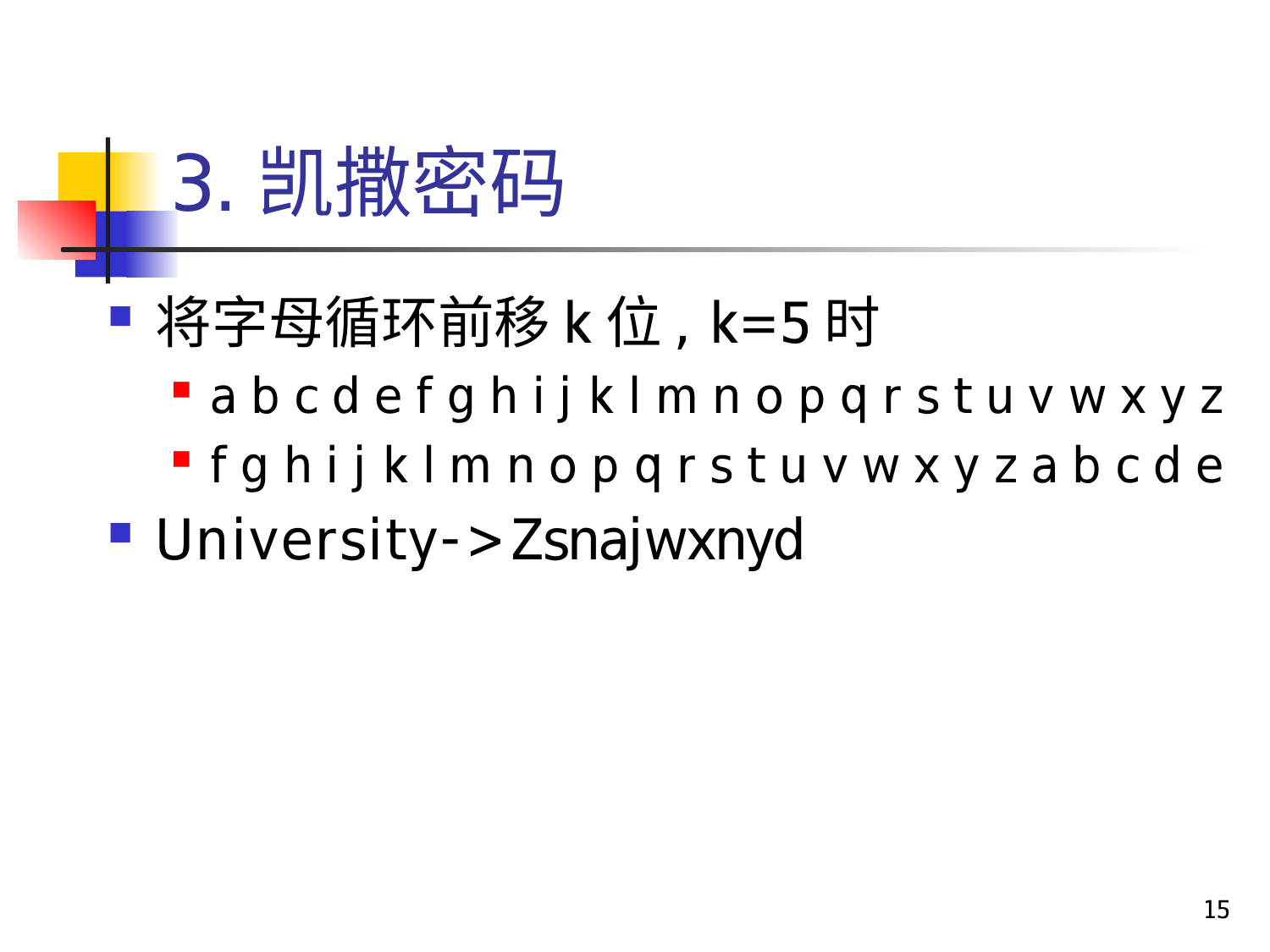

# 3.凯撒密码
将字母循环前移k位, k=5时
a b c d e f g h i j k l m n o p q r s t u v w x y z
f g h i j k l m n o p q r s t u v w x y z a b c d e
University->Zsnajwxnyd
15